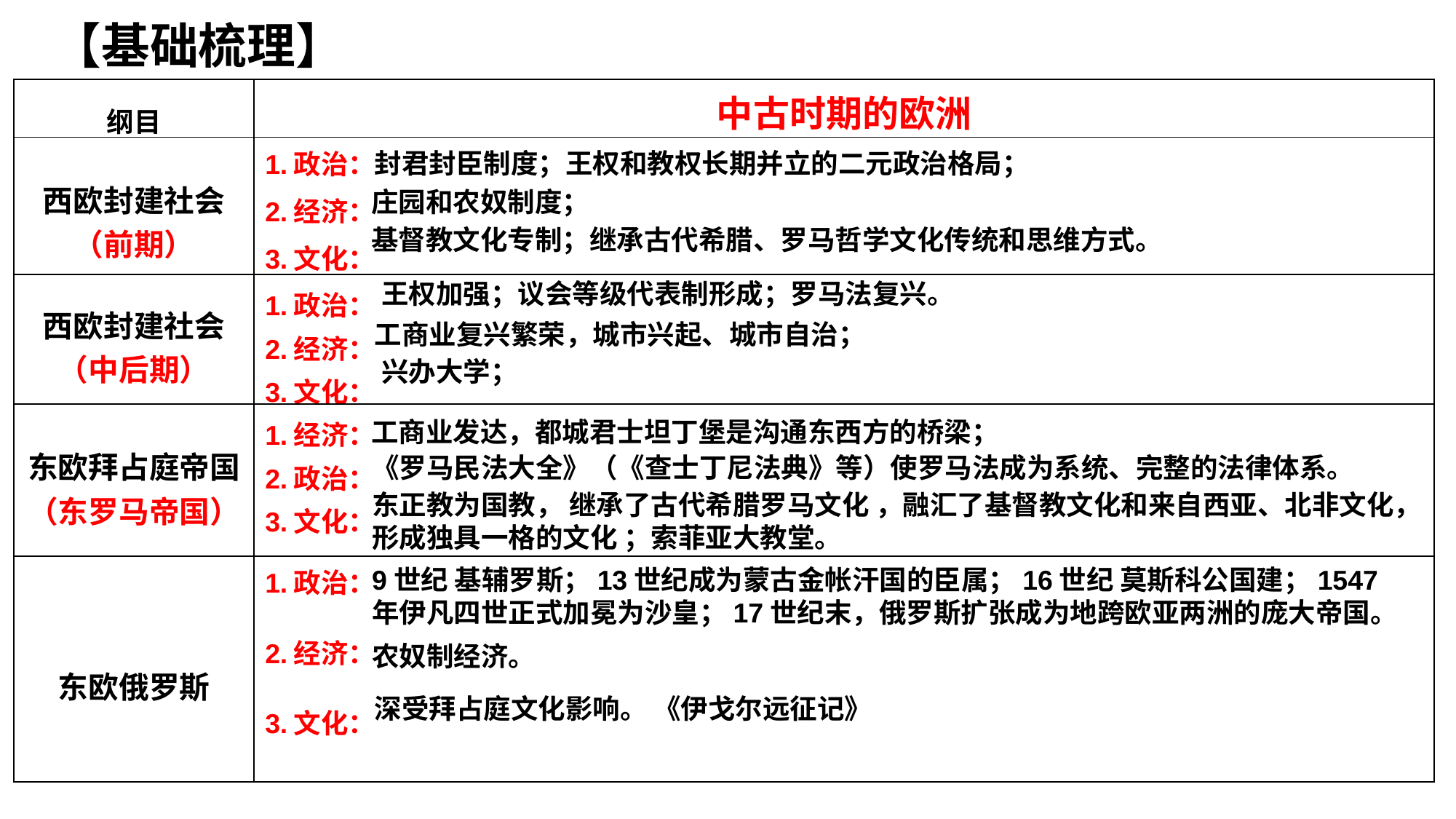

【基础梳理】
| 纲目 | 中古时期的欧洲 |
| --- | --- |
| 西欧封建社会 （前期） | 1.政治： 2.经济： 3.文化： |
| 西欧封建社会 （中后期） | 1.政治： 2.经济： 3.文化： |
| 东欧拜占庭帝国 （东罗马帝国） | 1.经济： 2.政治： 3.文化： |
| 东欧俄罗斯 | 1.政治： 2.经济： 3.文化： |
封君封臣制度；王权和教权长期并立的二元政治格局；
庄园和农奴制度；
基督教文化专制；继承古代希腊、罗马哲学文化传统和思维方式。
王权加强；议会等级代表制形成；罗马法复兴。
工商业复兴繁荣，城市兴起、城市自治；
兴办大学；
工商业发达，都城君士坦丁堡是沟通东西方的桥梁；
《罗马民法大全》（《查士丁尼法典》等）使罗马法成为系统、完整的法律体系。
东正教为国教， 继承了古代希腊罗马文化 ，融汇了基督教文化和来自西亚、北非文化，形成独具一格的文化 ；索菲亚大教堂。
9世纪 基辅罗斯；13世纪成为蒙古金帐汗国的臣属；16世纪 莫斯科公国建；1547年伊凡四世正式加冕为沙皇；17世纪末，俄罗斯扩张成为地跨欧亚两洲的庞大帝国。
农奴制经济。
深受拜占庭文化影响。 《伊戈尔远征记》